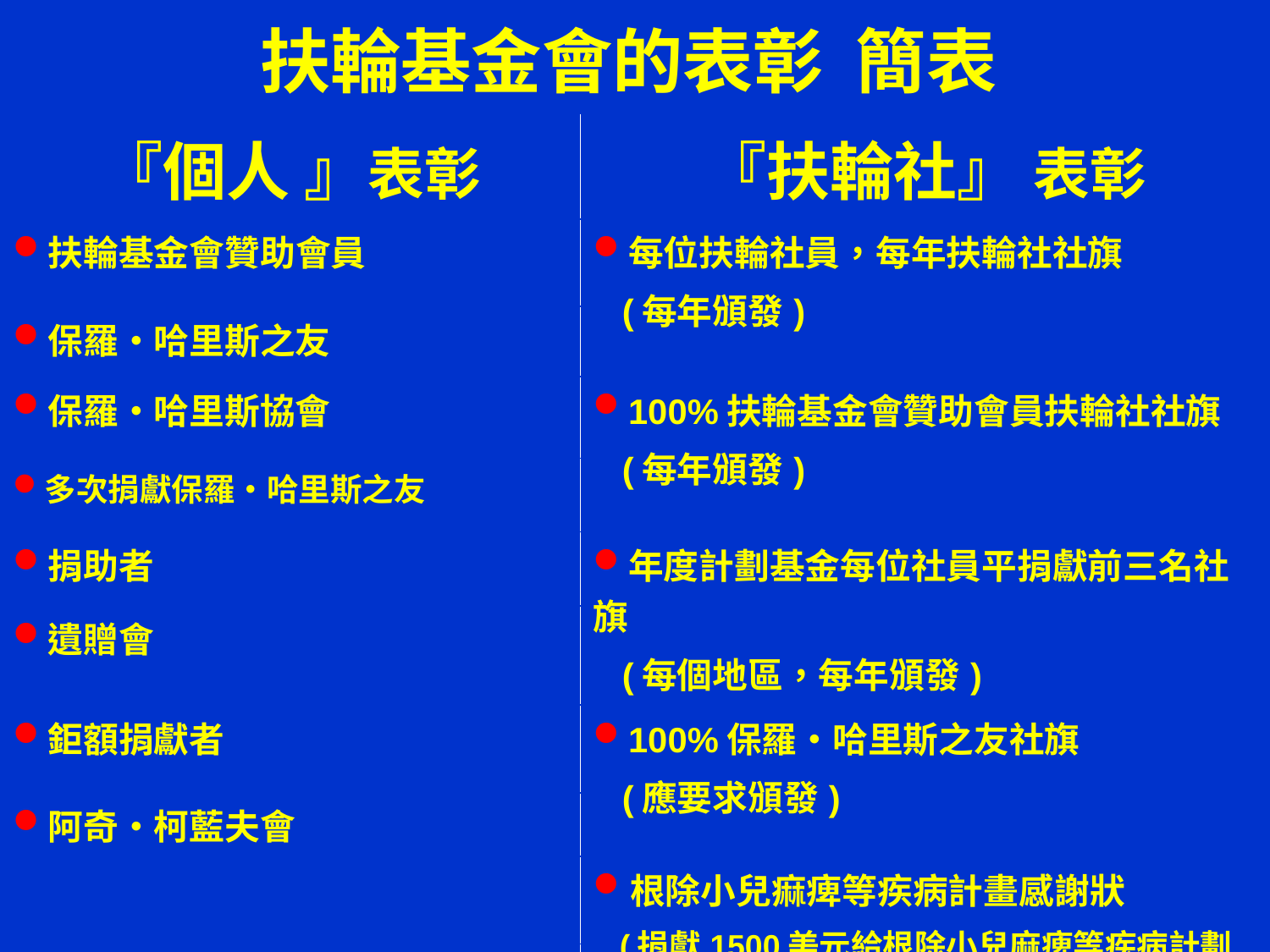

| 扶輪基金會的表彰 簡表 |  |
| --- | --- |
| 『個人 』表彰 | 『扶輪社』 表彰 |
| 扶輪基金會贊助會員 | 每位扶輪社員，每年扶輪社社旗 (每年頒發) |
| 保羅‧哈里斯之友 |  |
| 保羅‧哈里斯協會 | 100%扶輪基金會贊助會員扶輪社社旗 (每年頒發) |
| 多次捐獻保羅‧哈里斯之友 |  |
| 捐助者 | 年度計劃基金每位社員平捐獻前三名社旗 (每個地區，每年頒發) |
| 遺贈會 |  |
| 鉅額捐獻者 | 100%保羅‧哈里斯之友社旗 (應要求頒發) |
| 阿奇‧柯藍夫會 |  |
|  | 根除小兒痲痺等疾病計畫感謝狀 (捐獻1500美元給根除小兒麻痺等疾病計劃的扶輪社) |
|  |  |